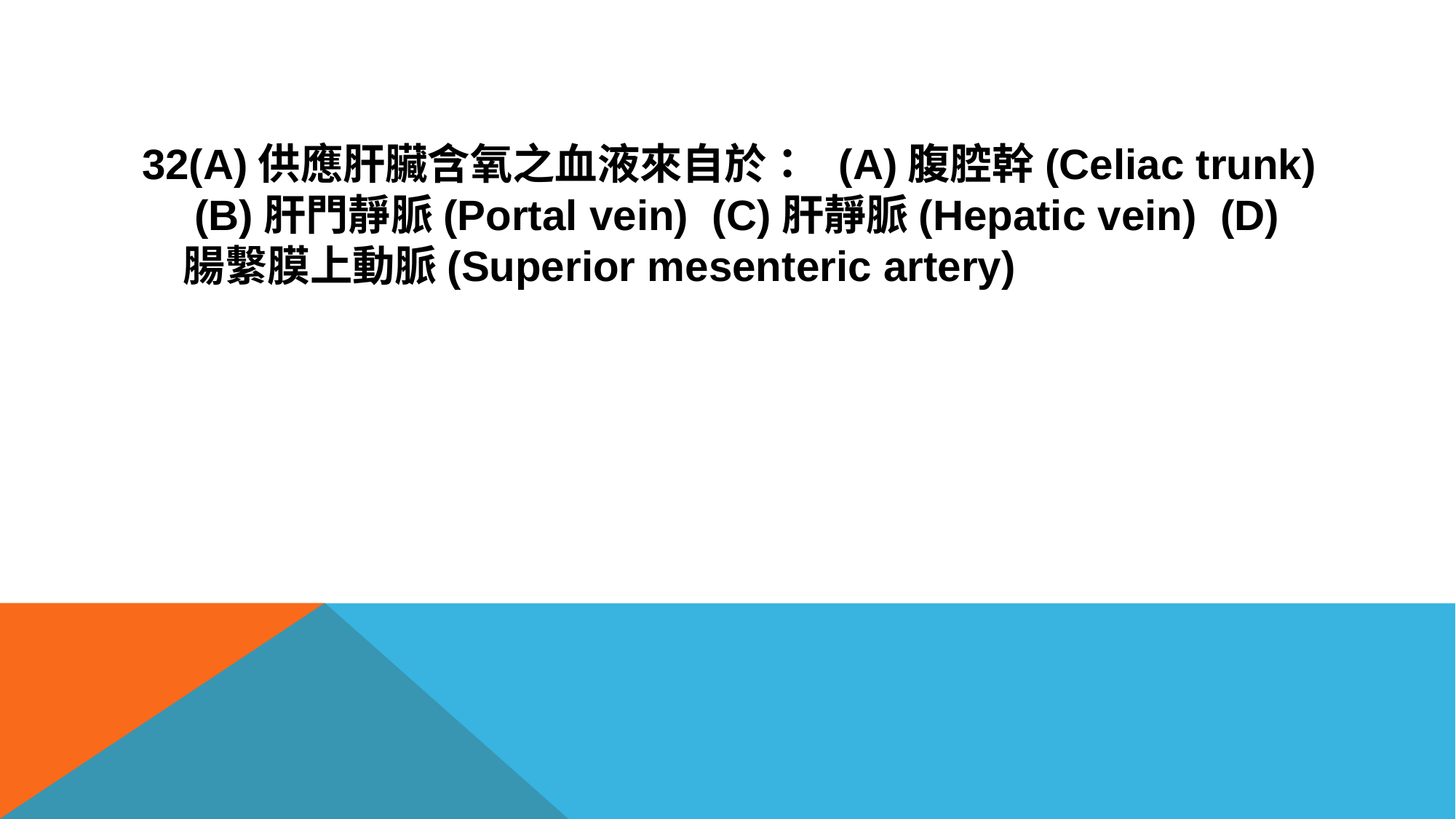

#
32(A)供應肝臟含氧之血液來自於：  (A)腹腔幹(Celiac trunk)  (B)肝門靜脈(Portal vein)  (C)肝靜脈(Hepatic vein)  (D)腸繫膜上動脈(Superior mesenteric artery)